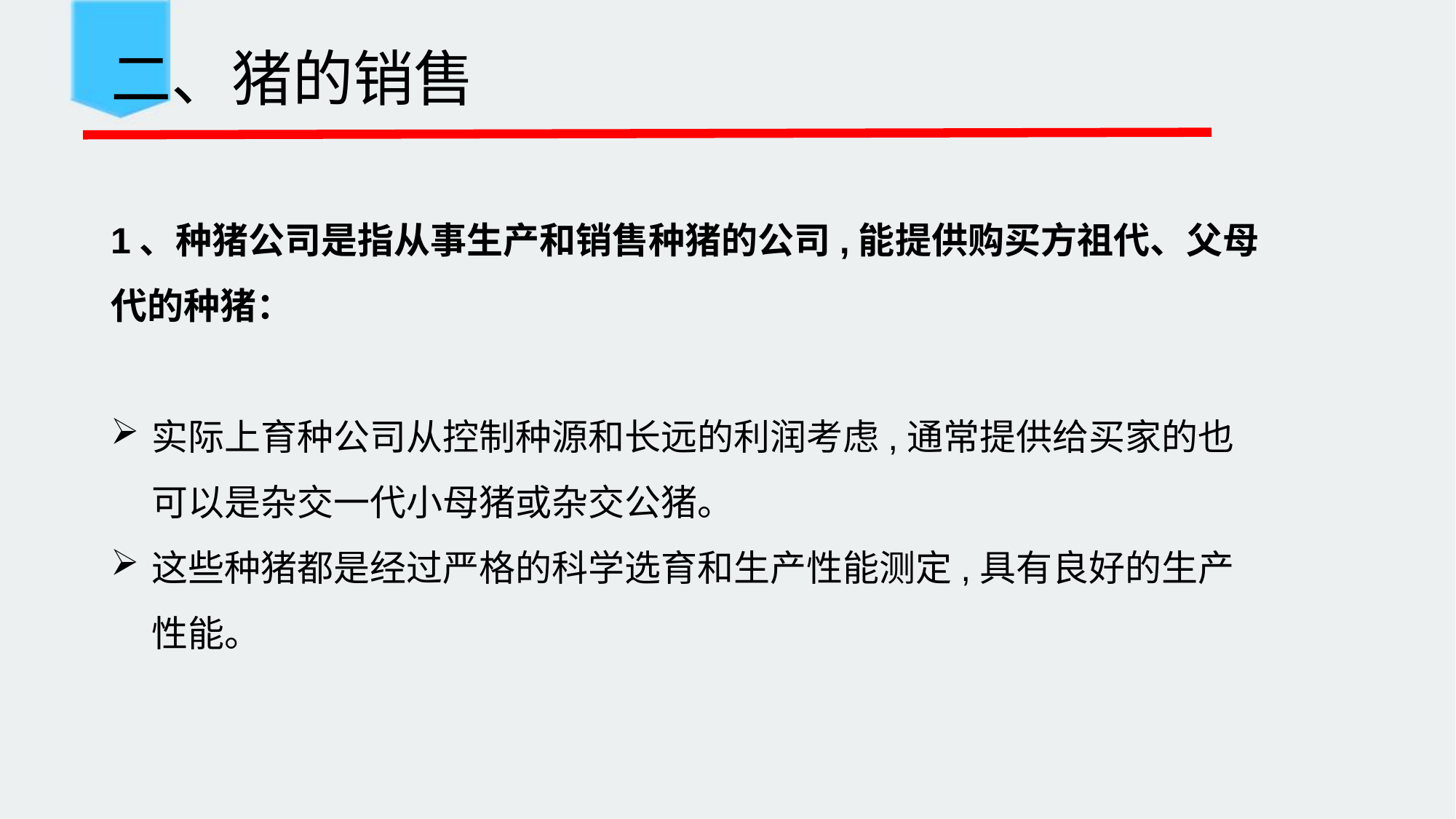

二、猪的销售
1、种猪公司是指从事生产和销售种猪的公司,能提供购买方祖代、父母代的种猪：

实际上育种公司从控制种源和长远的利润考虑,通常提供给买家的也可以是杂交一代小母猪或杂交公猪。
这些种猪都是经过严格的科学选育和生产性能测定,具有良好的生产性能。